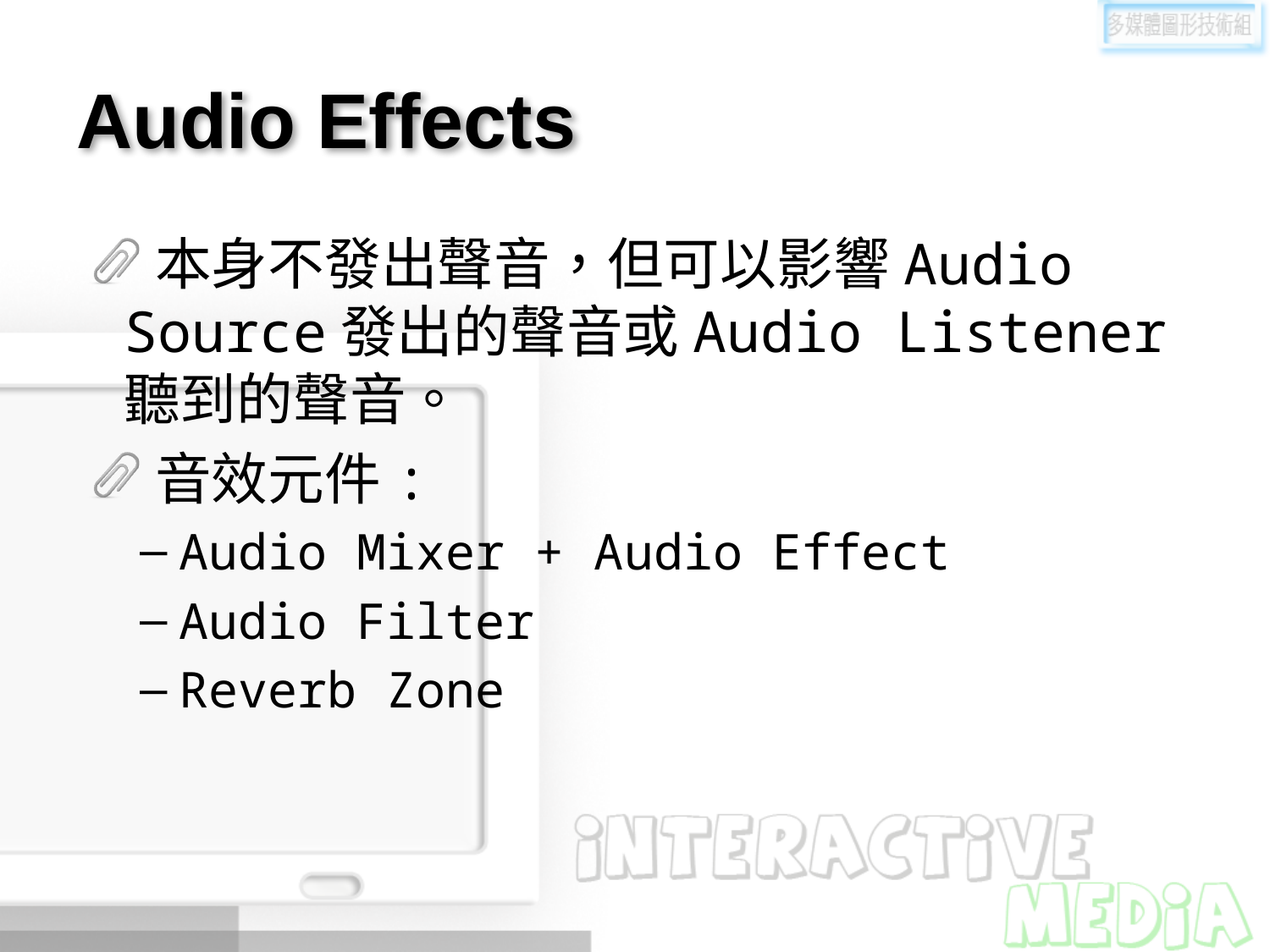

# Audio Effects
本身不發出聲音，但可以影響Audio Source發出的聲音或Audio Listener聽到的聲音。
音效元件:
Audio Mixer + Audio Effect
Audio Filter
Reverb Zone